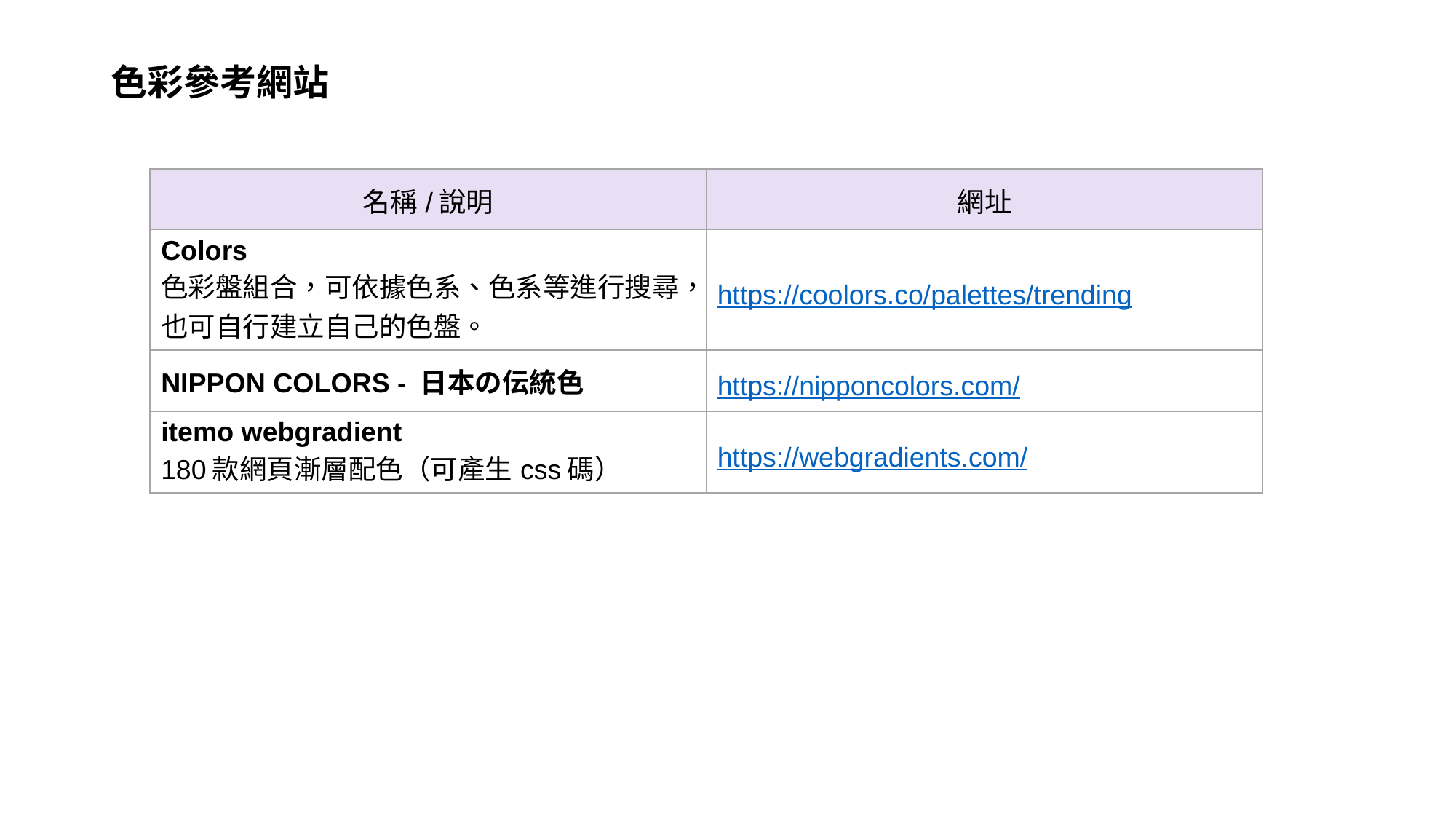

# 色彩參考網站
| 名稱/說明 | 網址 |
| --- | --- |
| Colors 色彩盤組合，可依據色系、色系等進行搜尋，也可自行建立自己的色盤。 | https://coolors.co/palettes/trending |
| NIPPON COLORS - 日本の伝統色 | https://nipponcolors.com/ |
| itemo webgradient 180款網頁漸層配色（可產生css碼） | https://webgradients.com/ |